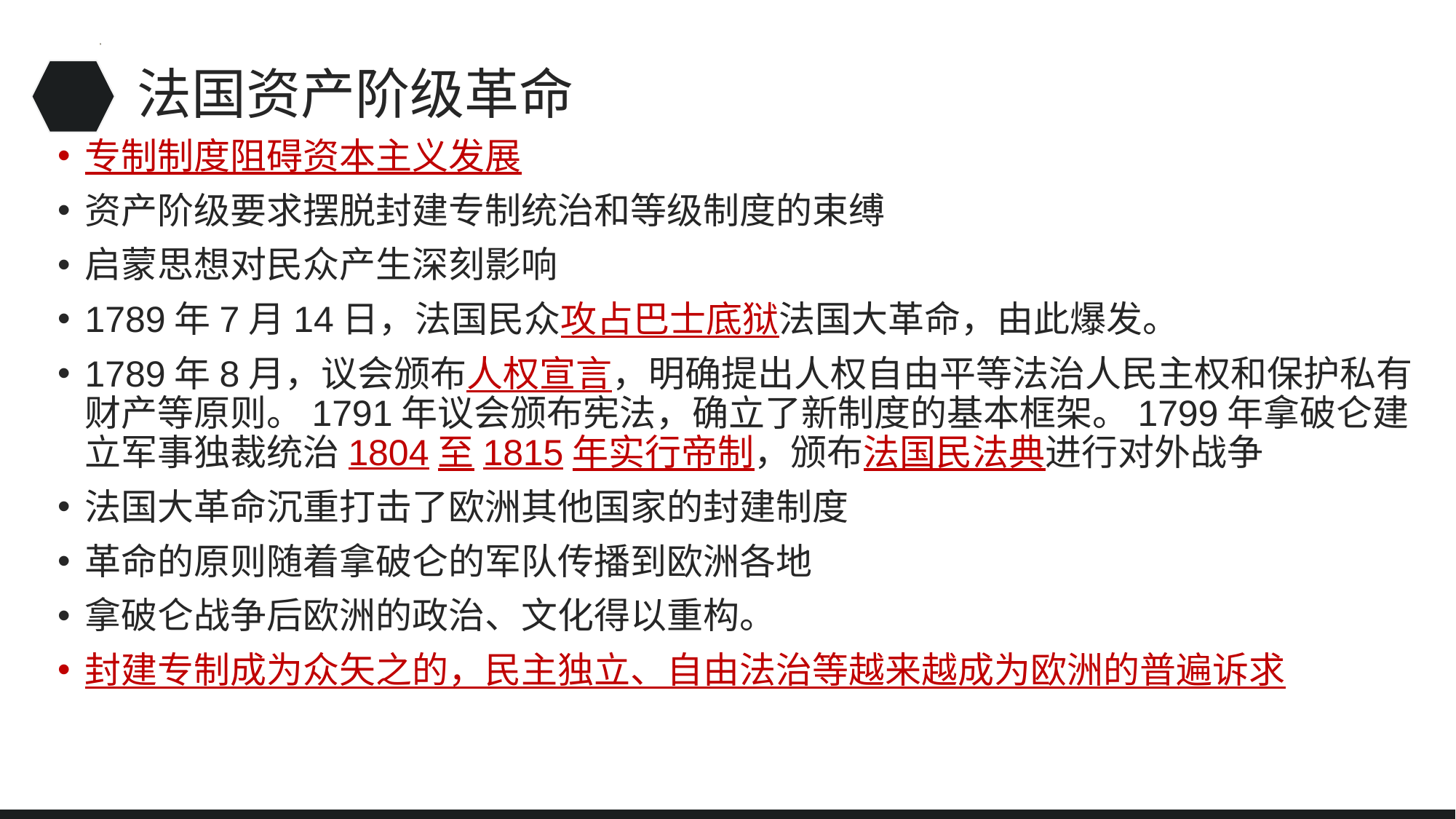

# 法国资产阶级革命
专制制度阻碍资本主义发展
资产阶级要求摆脱封建专制统治和等级制度的束缚
启蒙思想对民众产生深刻影响
1789年7月14日，法国民众攻占巴士底狱法国大革命，由此爆发。
1789年8月，议会颁布人权宣言，明确提出人权自由平等法治人民主权和保护私有财产等原则。1791年议会颁布宪法，确立了新制度的基本框架。1799年拿破仑建立军事独裁统治1804至1815年实行帝制，颁布法国民法典进行对外战争
法国大革命沉重打击了欧洲其他国家的封建制度
革命的原则随着拿破仑的军队传播到欧洲各地
拿破仑战争后欧洲的政治、文化得以重构。
封建专制成为众矢之的，民主独立、自由法治等越来越成为欧洲的普遍诉求